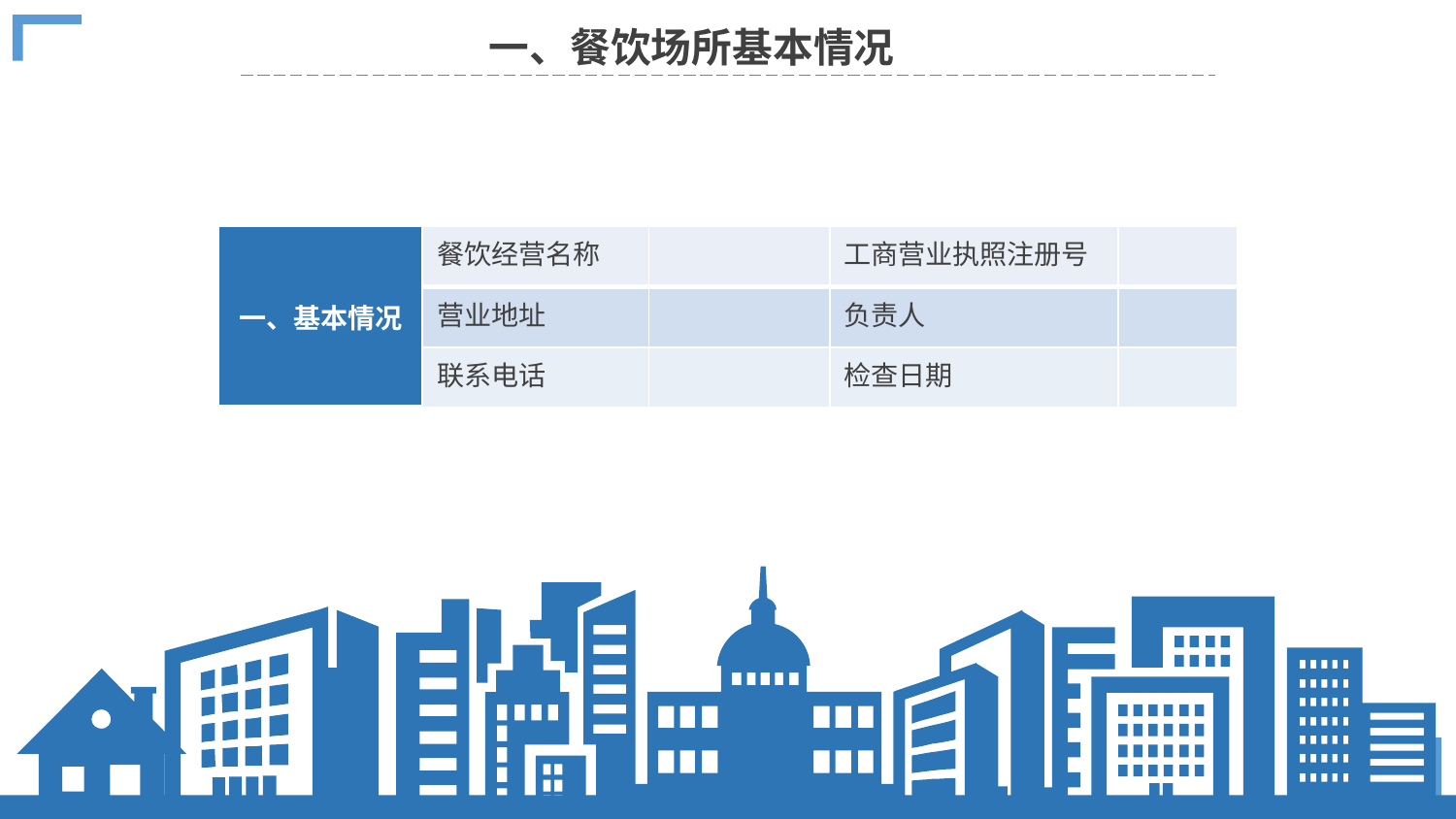

一、餐饮场所基本情况
| 一、基本情况 | 餐饮经营名称 |  | 工商营业执照注册号 |  |
| --- | --- | --- | --- | --- |
|  | 营业地址 |  | 负责人 |  |
|  | 联系电话 |  | 检查日期 |  |